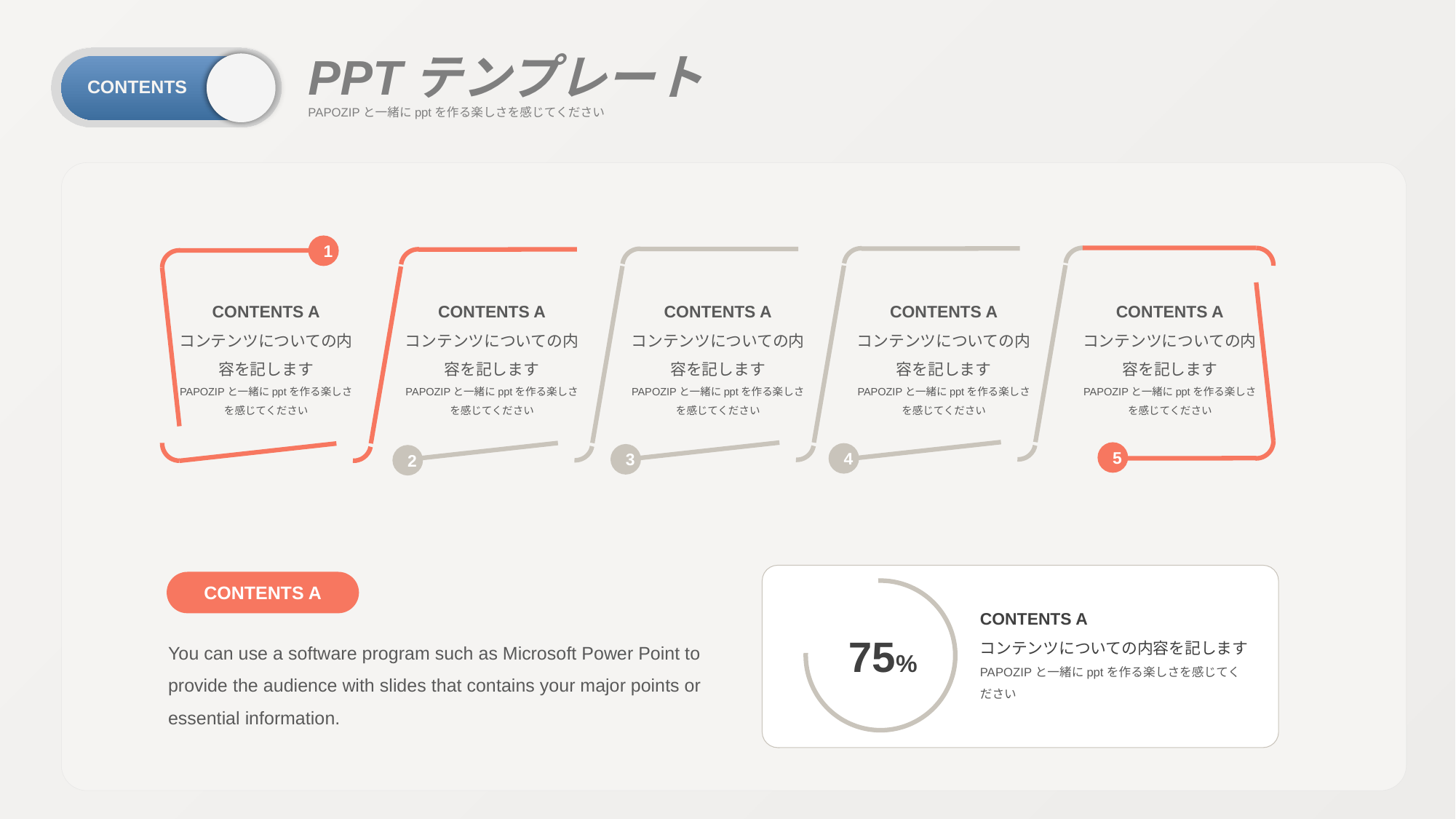

PPTテンプレート
PAPOZIPと一緒にpptを作る楽しさを感じてください

CONTENTS

1

CONTENTS A
コンテンツについての内容を記します
PAPOZIPと一緒にpptを作る楽しさを感じてください
CONTENTS A
コンテンツについての内容を記します
PAPOZIPと一緒にpptを作る楽しさを感じてください
CONTENTS A
コンテンツについての内容を記します
PAPOZIPと一緒にpptを作る楽しさを感じてください
CONTENTS A
コンテンツについての内容を記します
PAPOZIPと一緒にpptを作る楽しさを感じてください
CONTENTS A
コンテンツについての内容を記します
PAPOZIPと一緒にpptを作る楽しさを感じてください
5
4
3
2

CONTENTS A

CONTENTS A
コンテンツについての内容を記します
PAPOZIPと一緒にpptを作る楽しさを感じてください
75%
You can use a software program such as Microsoft Power Point to provide the audience with slides that contains your major points or essential information.